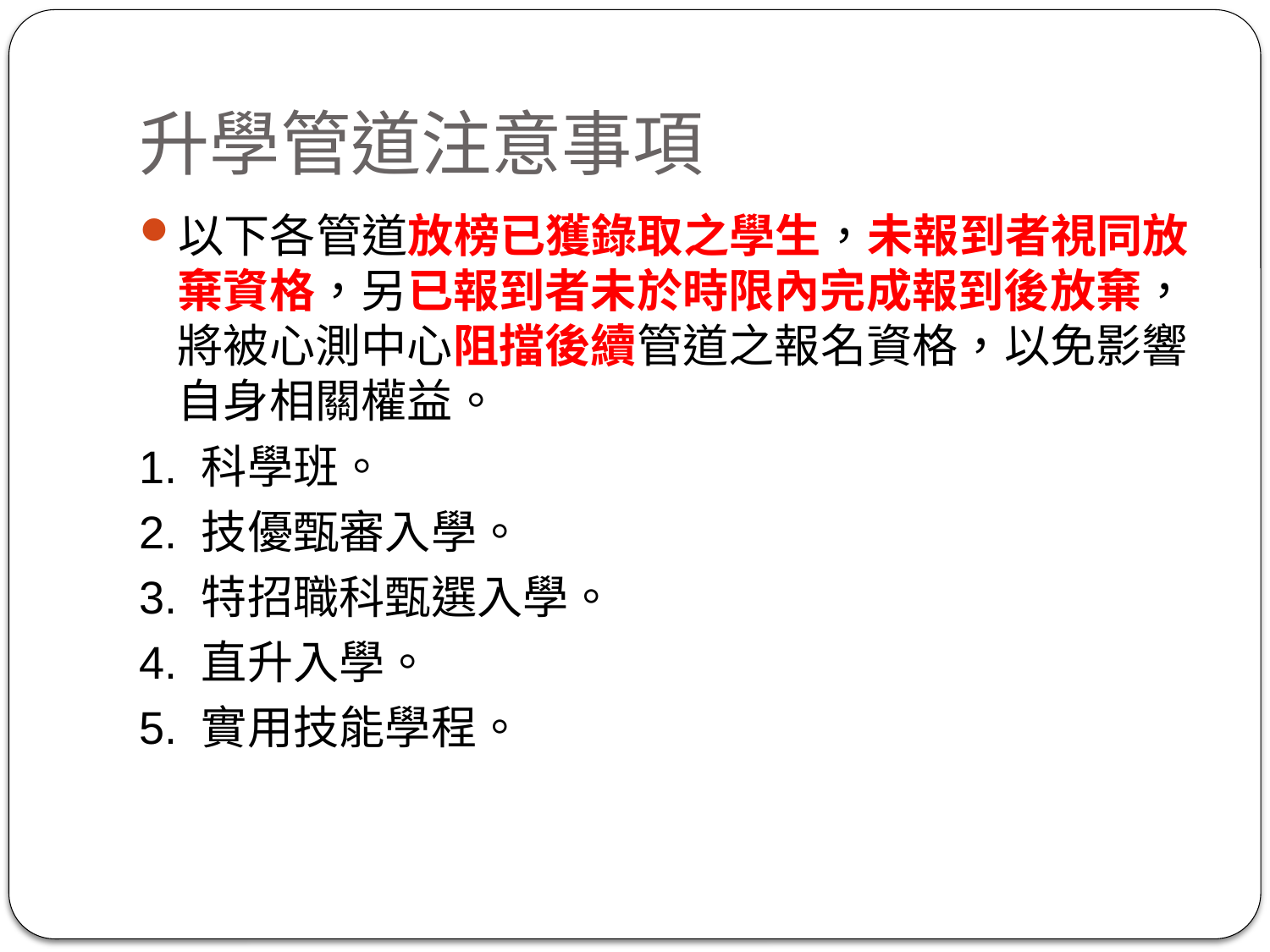

# 升學管道注意事項
以下各管道放榜已獲錄取之學生，未報到者視同放棄資格，另已報到者未於時限內完成報到後放棄，將被心測中心阻擋後續管道之報名資格，以免影響自身相關權益。
1. 科學班。
2. 技優甄審入學。
3. 特招職科甄選入學。
4. 直升入學。
5. 實用技能學程。